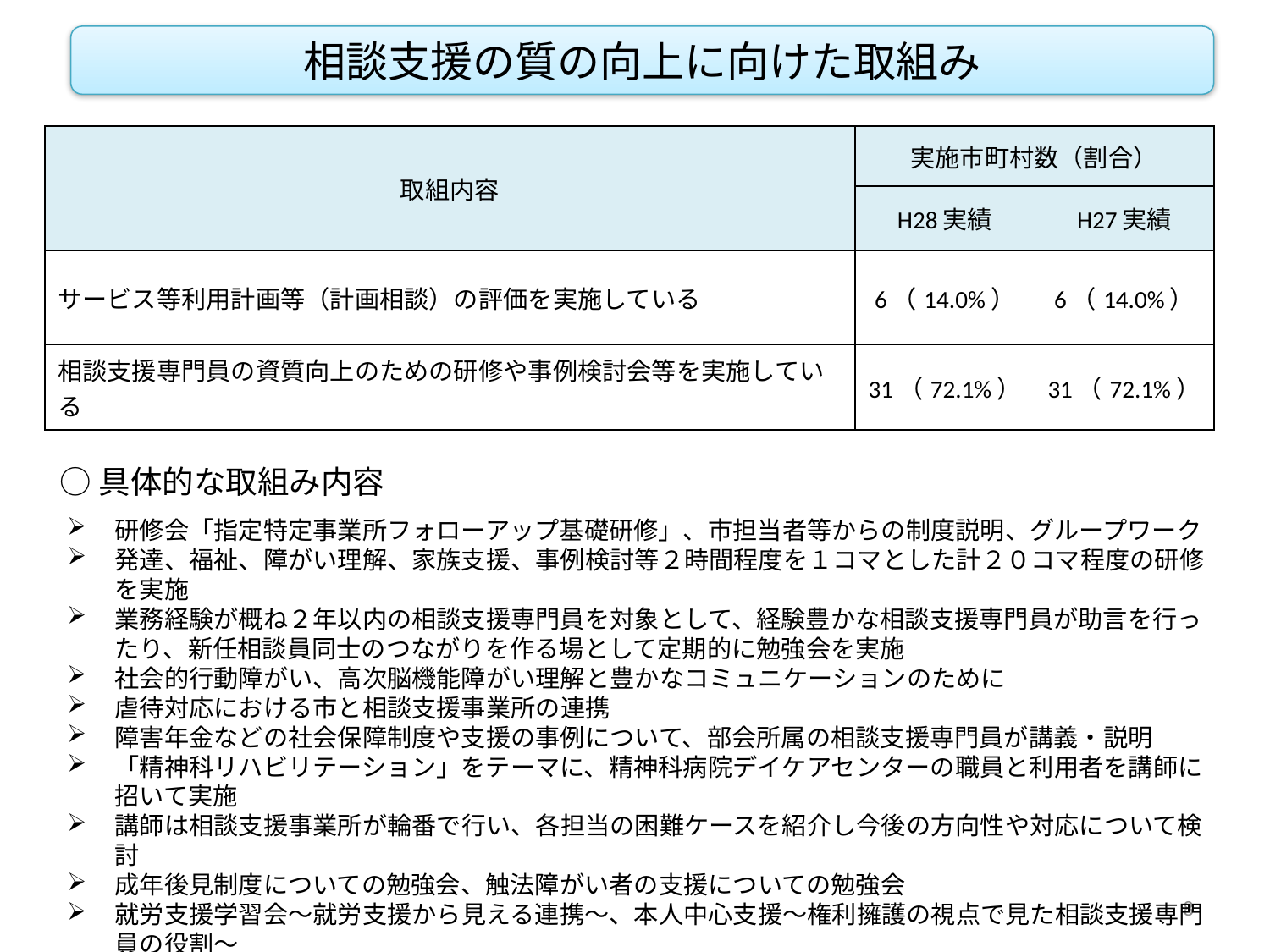

相談支援の質の向上に向けた取組み
| 取組内容 | 実施市町村数（割合） |  |
| --- | --- | --- |
|  | H28実績 | H27実績 |
| サービス等利用計画等（計画相談）の評価を実施している | 6（14.0%） | 6（14.0%） |
| 相談支援専門員の資質向上のための研修や事例検討会等を実施している | 31（72.1%） | 31（72.1%） |
○具体的な取組み内容
研修会「指定特定事業所フォローアップ基礎研修」、市担当者等からの制度説明、グループワーク
発達、福祉、障がい理解、家族支援、事例検討等２時間程度を１コマとした計２０コマ程度の研修を実施
業務経験が概ね２年以内の相談支援専門員を対象として、経験豊かな相談支援専門員が助言を行ったり、新任相談員同士のつながりを作る場として定期的に勉強会を実施
社会的行動障がい、高次脳機能障がい理解と豊かなコミュニケーションのために
虐待対応における市と相談支援事業所の連携
障害年金などの社会保障制度や支援の事例について、部会所属の相談支援専門員が講義・説明
「精神科リハビリテーション」をテーマに、精神科病院デイケアセンターの職員と利用者を講師に招いて実施
講師は相談支援事業所が輪番で行い、各担当の困難ケースを紹介し今後の方向性や対応について検討
成年後見制度についての勉強会、触法障がい者の支援についての勉強会
就労支援学習会～就労支援から見える連携～、本人中心支援～権利擁護の視点で見た相談支援専門員の役割～
機関連携について事例を元にグループディスカッション等
大阪府相談支援アドバイザー派遣事業を活用し、計画相談・担当者会議の進め方について研修を実施

8